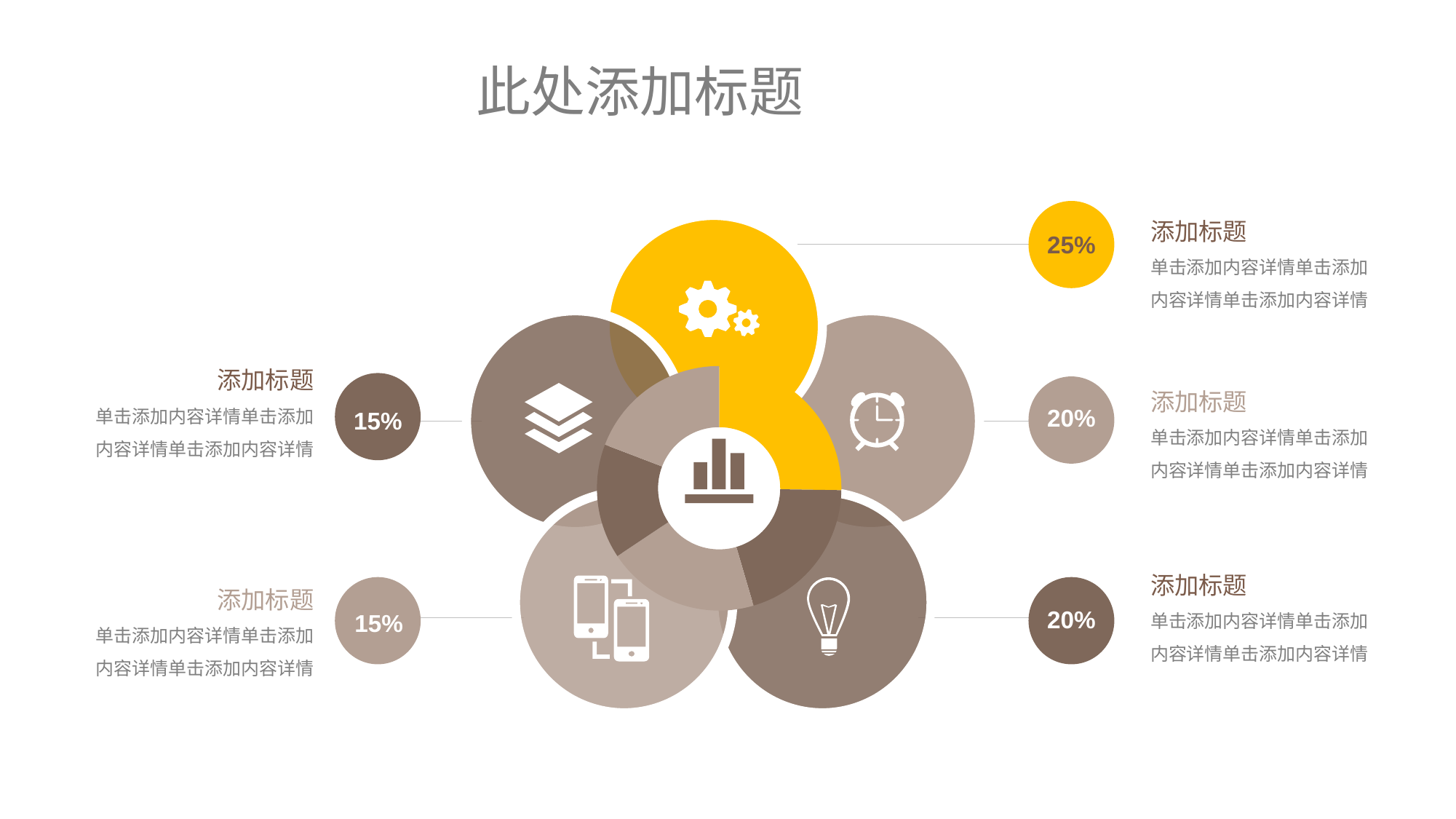

此处添加标题
添加标题
单击添加内容详情单击添加
内容详情单击添加内容详情

25%

添加标题
单击添加内容详情单击添加
内容详情单击添加内容详情
添加标题
单击添加内容详情单击添加
内容详情单击添加内容详情

### Chart

| Category | Column1 |
|---|---|

20%
15%

添加标题
单击添加内容详情单击添加
内容详情单击添加内容详情
添加标题
单击添加内容详情单击添加
内容详情单击添加内容详情

20%
15%